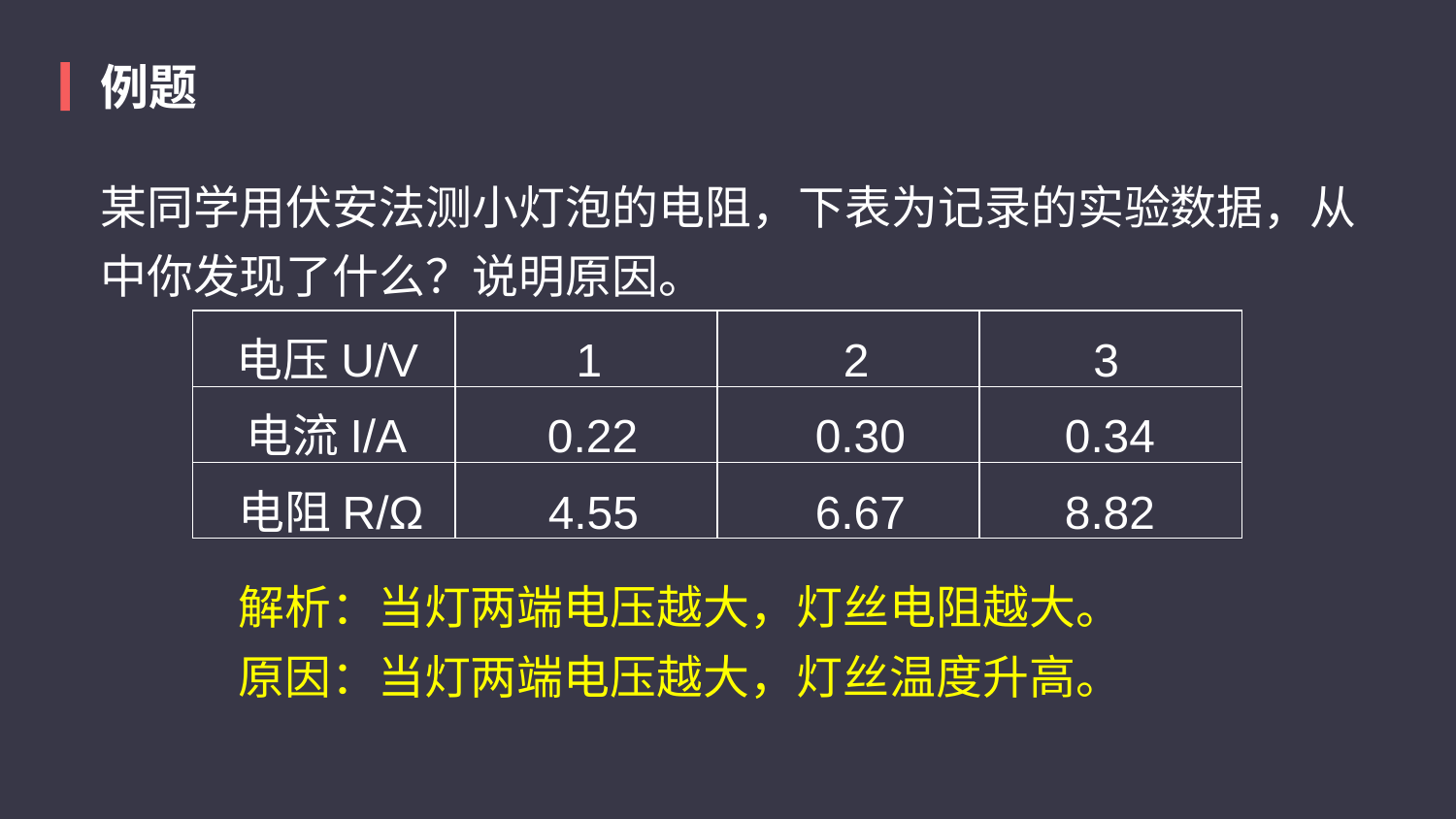

例题

某同学用伏安法测小灯泡的电阻，下表为记录的实验数据，从中你发现了什么？说明原因。
|  |  |  |  |
| --- | --- | --- | --- |
|  |  |  |  |
|  |  |  |  |
电压U/V
1
2
3

电流I/A
0.22
0.30
0.34
电阻R/Ω
4.55
6.67
8.82
解析：当灯两端电压越大，灯丝电阻越大。 
原因：当灯两端电压越大，灯丝温度升高。